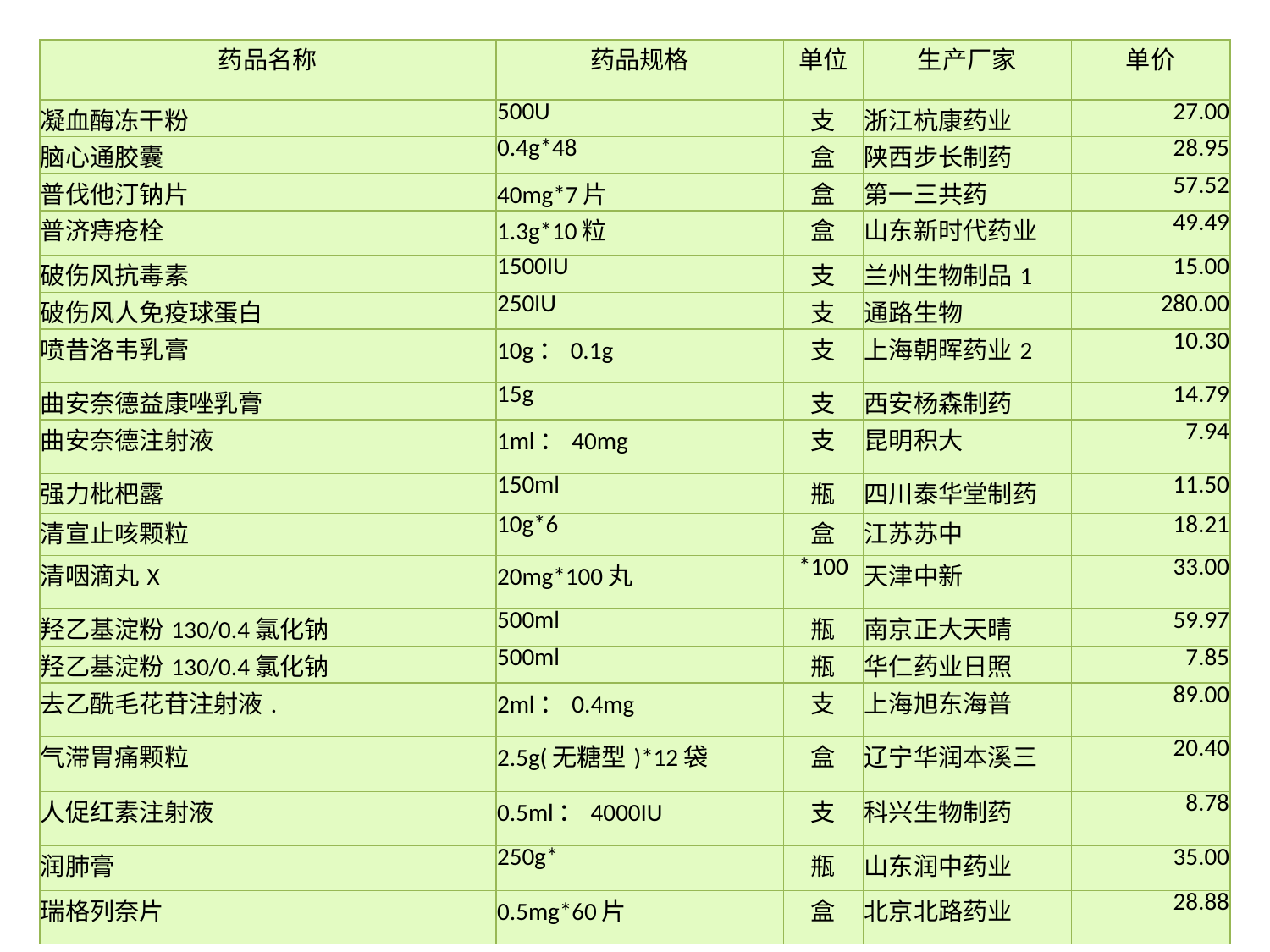

| 药品名称 | 药品规格 | 单位 | 生产厂家 | 单价 |
| --- | --- | --- | --- | --- |
| 凝血酶冻干粉 | 500U | 支 | 浙江杭康药业 | 27.00 |
| 脑心通胶囊 | 0.4g\*48 | 盒 | 陕西步长制药 | 28.95 |
| 普伐他汀钠片 | 40mg\*7片 | 盒 | 第一三共药 | 57.52 |
| 普济痔疮栓 | 1.3g\*10粒 | 盒 | 山东新时代药业 | 49.49 |
| 破伤风抗毒素 | 1500IU | 支 | 兰州生物制品1 | 15.00 |
| 破伤风人免疫球蛋白 | 250IU | 支 | 通路生物 | 280.00 |
| 喷昔洛韦乳膏 | 10g：0.1g | 支 | 上海朝晖药业2 | 10.30 |
| 曲安奈德益康唑乳膏 | 15g | 支 | 西安杨森制药 | 14.79 |
| 曲安奈德注射液 | 1ml：40mg | 支 | 昆明积大 | 7.94 |
| 强力枇杷露 | 150ml | 瓶 | 四川泰华堂制药 | 11.50 |
| 清宣止咳颗粒 | 10g\*6 | 盒 | 江苏苏中 | 18.21 |
| 清咽滴丸X | 20mg\*100丸 | \*100 | 天津中新 | 33.00 |
| 羟乙基淀粉130/0.4氯化钠 | 500ml | 瓶 | 南京正大天晴 | 59.97 |
| 羟乙基淀粉130/0.4氯化钠 | 500ml | 瓶 | 华仁药业日照 | 7.85 |
| 去乙酰毛花苷注射液. | 2ml：0.4mg | 支 | 上海旭东海普 | 89.00 |
| 气滞胃痛颗粒 | 2.5g(无糖型)\*12袋 | 盒 | 辽宁华润本溪三 | 20.40 |
| 人促红素注射液 | 0.5ml：4000IU | 支 | 科兴生物制药 | 8.78 |
| 润肺膏 | 250g\* | 瓶 | 山东润中药业 | 35.00 |
| 瑞格列奈片 | 0.5mg\*60片 | 盒 | 北京北路药业 | 28.88 |